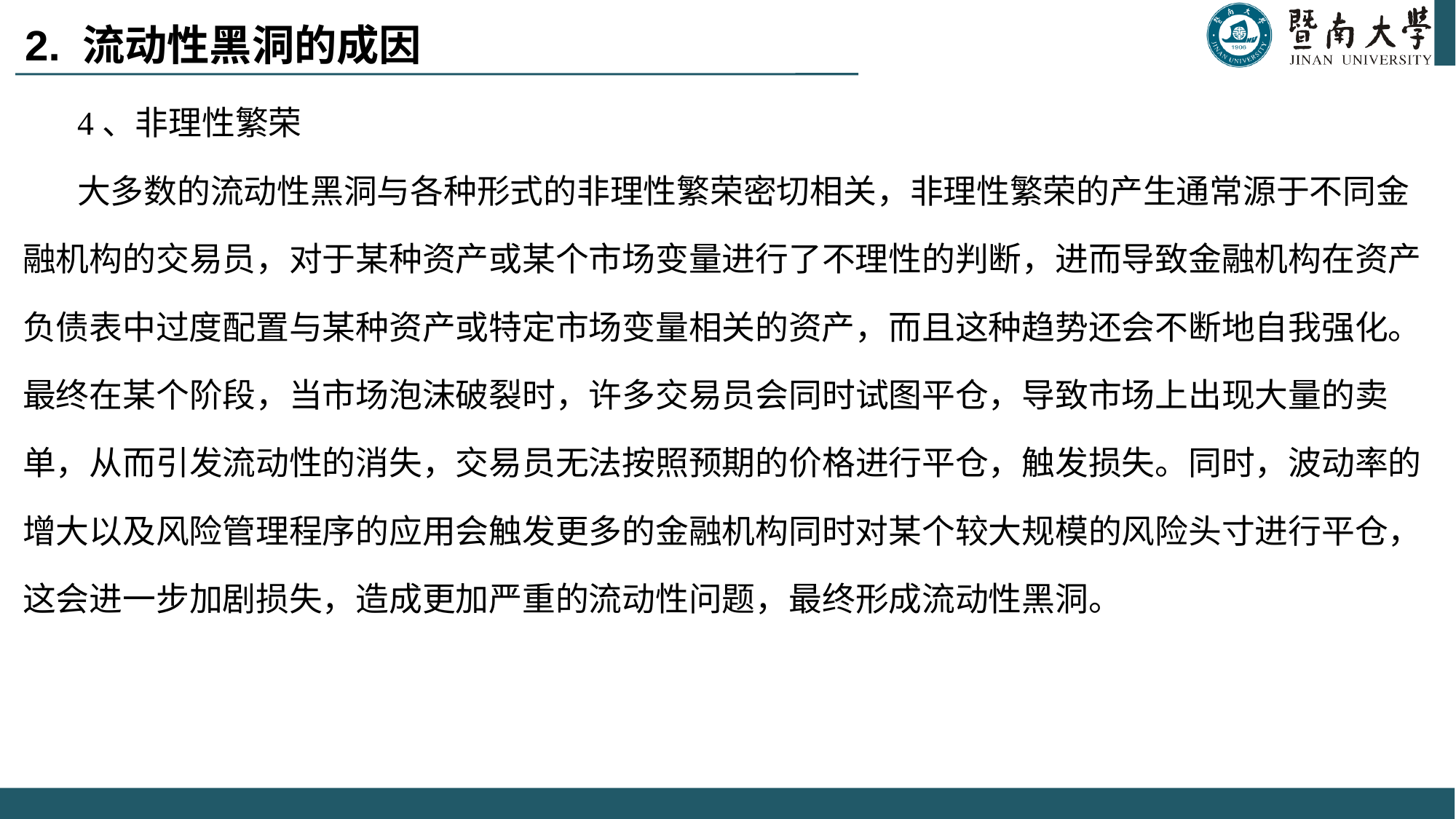

# 2. 流动性黑洞的成因

4、非理性繁荣
大多数的流动性黑洞与各种形式的非理性繁荣密切相关，非理性繁荣的产生通常源于不同金融机构的交易员，对于某种资产或某个市场变量进行了不理性的判断，进而导致金融机构在资产负债表中过度配置与某种资产或特定市场变量相关的资产，而且这种趋势还会不断地自我强化。最终在某个阶段，当市场泡沫破裂时，许多交易员会同时试图平仓，导致市场上出现大量的卖单，从而引发流动性的消失，交易员无法按照预期的价格进行平仓，触发损失。同时，波动率的增大以及风险管理程序的应用会触发更多的金融机构同时对某个较大规模的风险头寸进行平仓，这会进一步加剧损失，造成更加严重的流动性问题，最终形成流动性黑洞。